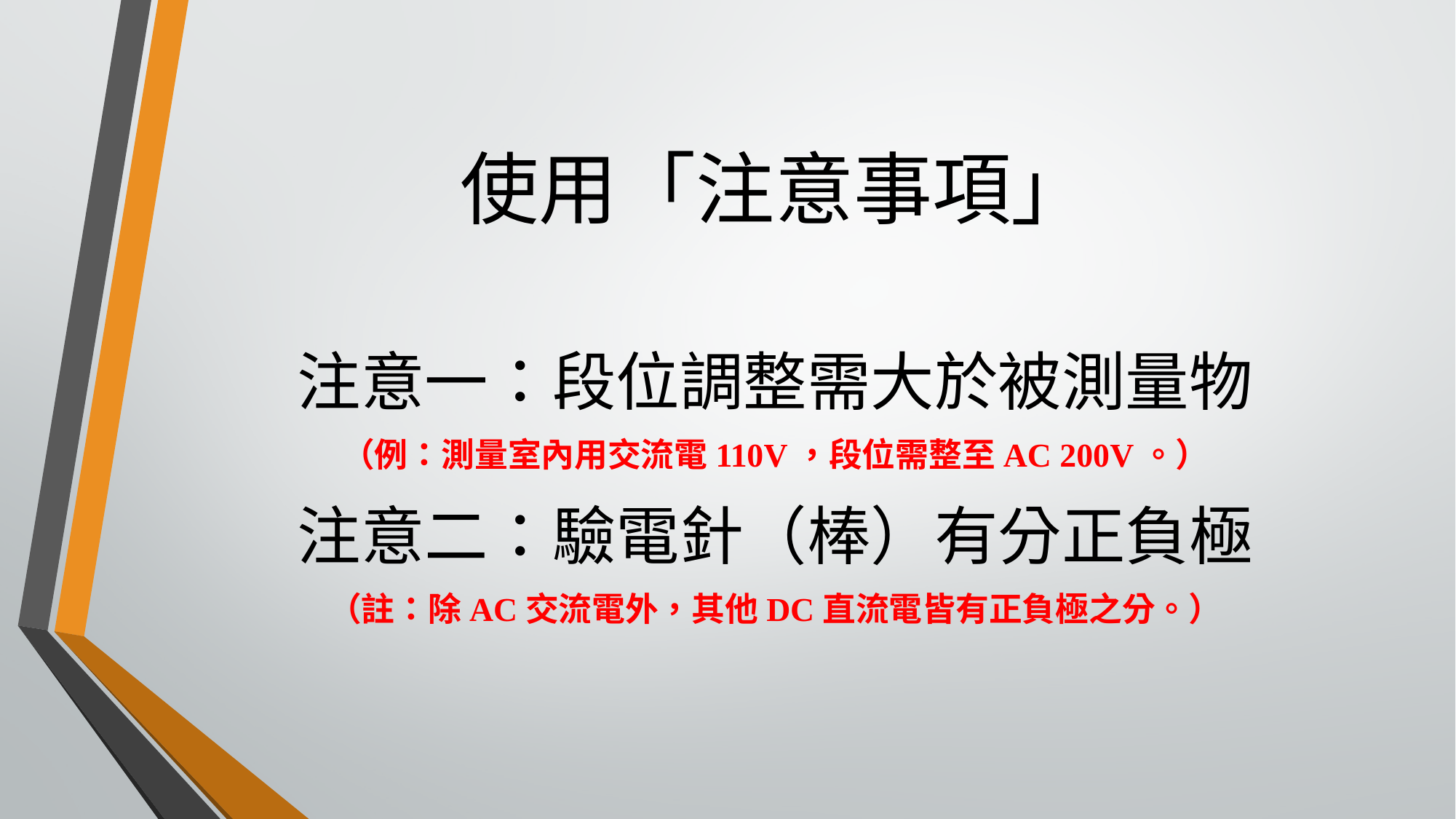

# 使用「注意事項」
注意一：段位調整需大於被測量物
（例：測量室內用交流電110V，段位需整至AC 200V。）
注意二：驗電針（棒）有分正負極
（註：除AC交流電外，其他DC直流電皆有正負極之分。）